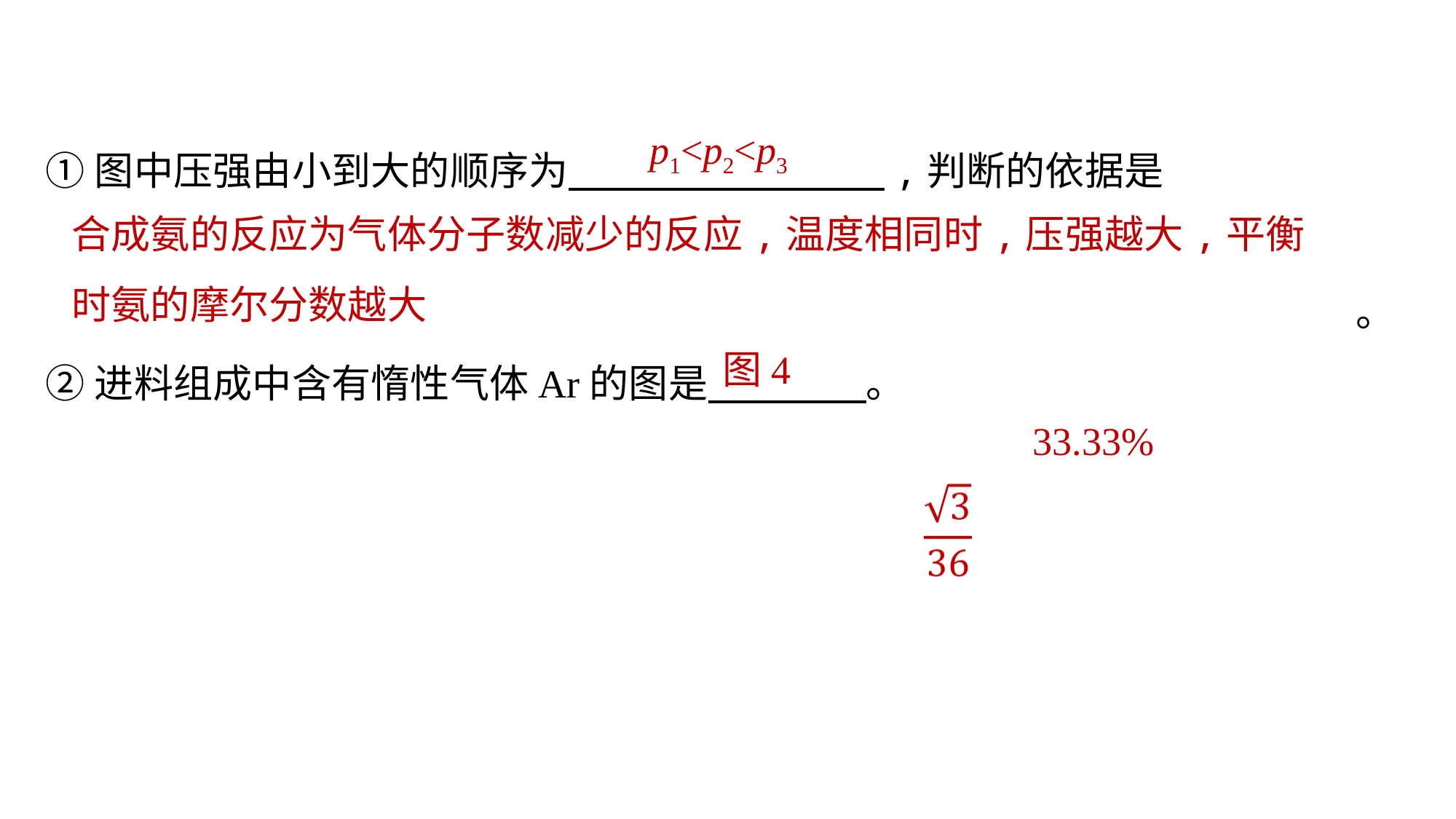

①图中压强由小到大的顺序为　　　　　　　　,判断的依据是
																				。
②进料组成中含有惰性气体Ar的图是　　　　。
p1<p2<p3
合成氨的反应为气体分子数减少的反应,温度相同时,压强越大,平衡时氨的摩尔分数越大
图4
33.33%